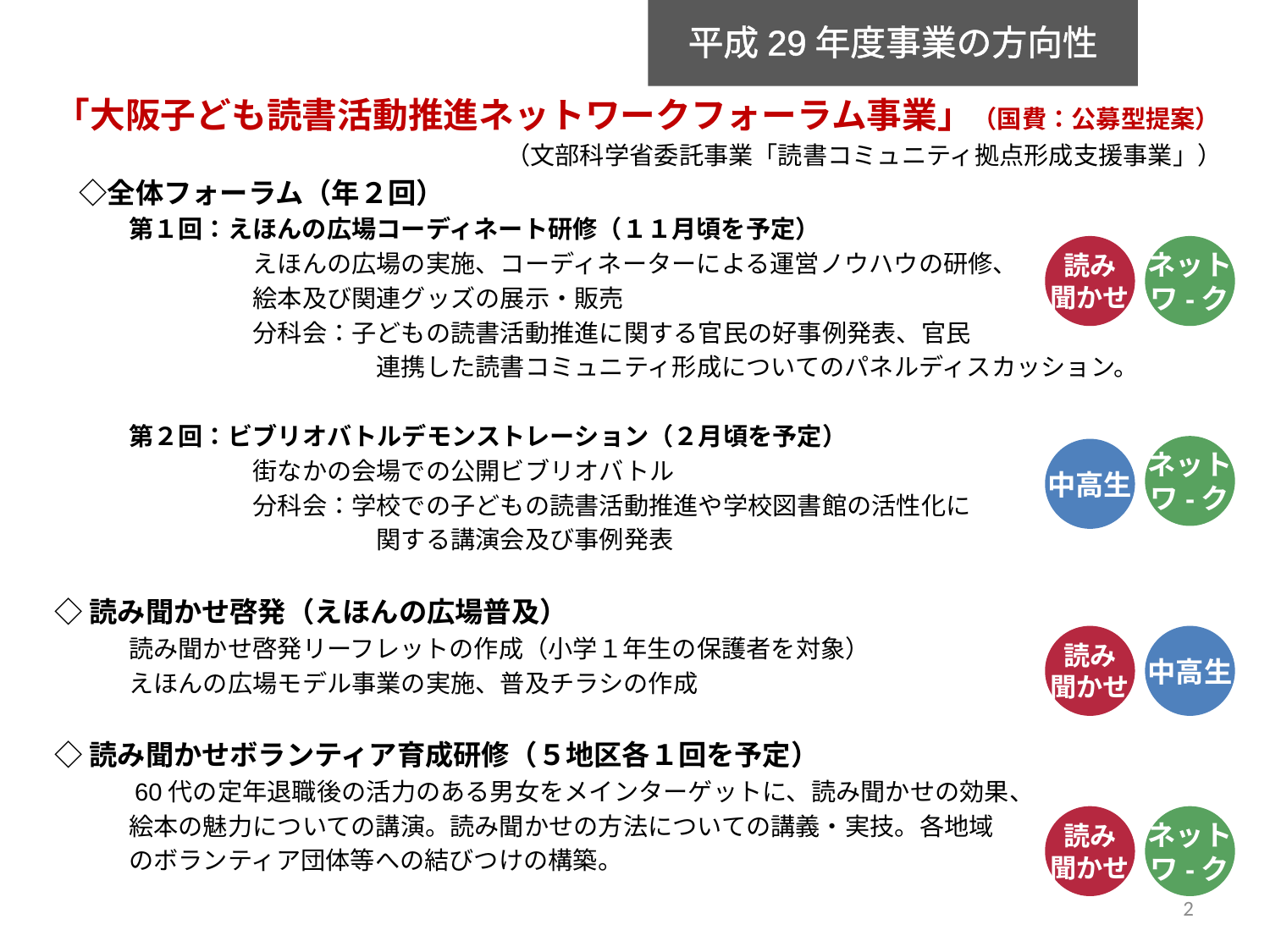

平成29年度事業の方向性
「大阪子ども読書活動推進ネットワークフォーラム事業」（国費：公募型提案）
　　（文部科学省委託事業「読書コミュニティ拠点形成支援事業」）
　◇全体フォーラム（年２回）
　　　第１回：えほんの広場コーディネート研修（１１月頃を予定）
　　　　　　　　えほんの広場の実施、コーディネーターによる運営ノウハウの研修、
　　　　　　　　絵本及び関連グッズの展示・販売
　　　　　　　　分科会：子どもの読書活動推進に関する官民の好事例発表、官民
　　　　　　　　　　　　　連携した読書コミュニティ形成についてのパネルディスカッション。

　　　第２回：ビブリオバトルデモンストレーション（２月頃を予定）
　　　　　　　　街なかの会場での公開ビブリオバトル
　　　　　　　　分科会：学校での子どもの読書活動推進や学校図書館の活性化に
　　　　　　　　　　　　　関する講演会及び事例発表

◇読み聞かせ啓発（えほんの広場普及）
　　　読み聞かせ啓発リーフレットの作成（小学１年生の保護者を対象）
　　　えほんの広場モデル事業の実施、普及チラシの作成

◇読み聞かせボランティア育成研修（５地区各１回を予定）
　　　60代の定年退職後の活力のある男女をメインターゲットに、読み聞かせの効果、
　　　絵本の魅力についての講演。読み聞かせの方法についての講義・実技。各地域
　　　のボランティア団体等への結びつけの構築。

読み
聞かせ
ネット
ワ-ク
ネット
ワ-ク
中高生

読み
聞かせ
中高生
読み
聞かせ
ネット
ワ-ク
2